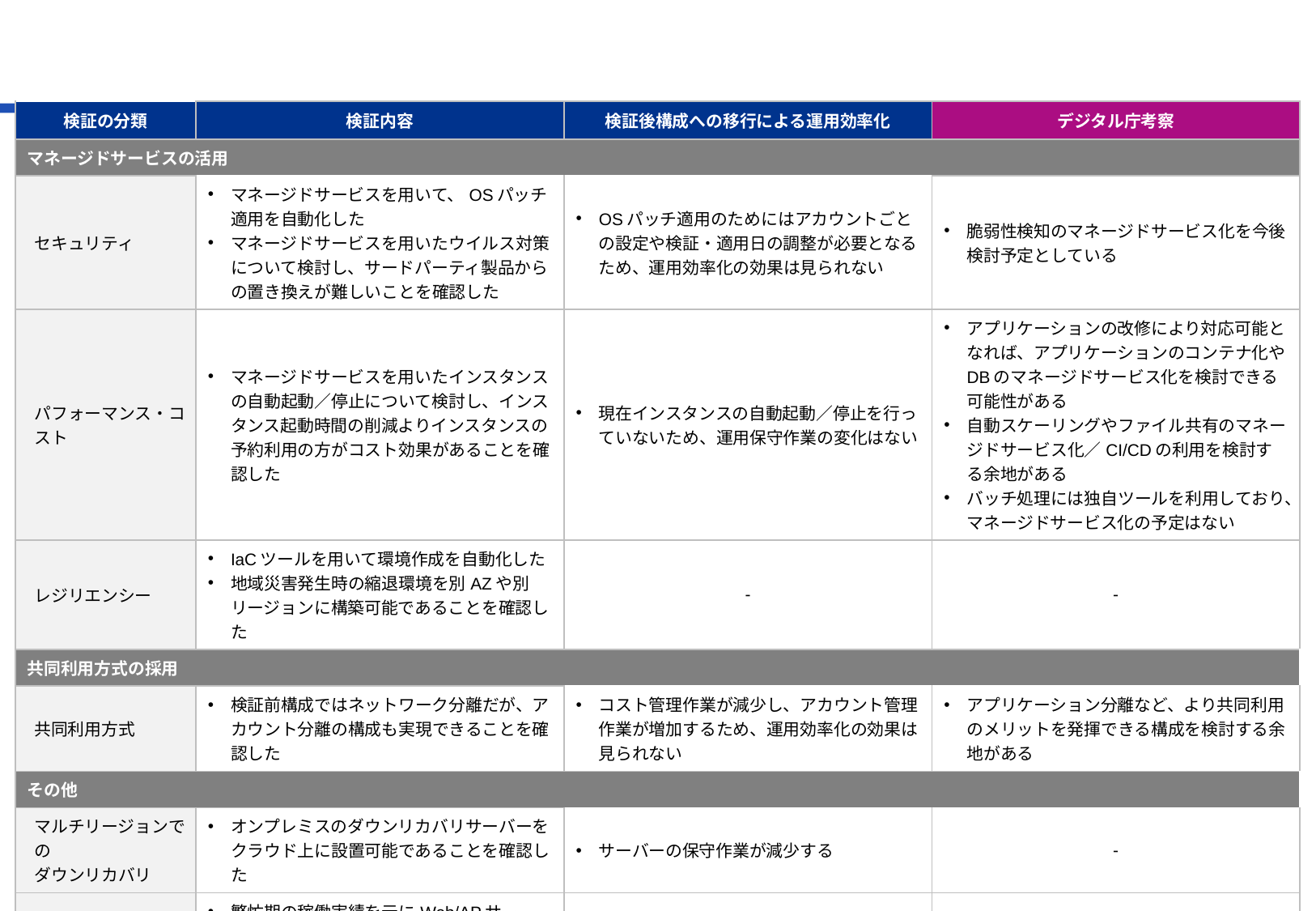

| 検証の分類 | 検証内容 | 検証後構成への移行による運用効率化 | デジタル庁考察 |
| --- | --- | --- | --- |
| マネージドサービスの活用 |  |  |  |
| セキュリティ | マネージドサービスを用いて、OSパッチ適用を自動化した マネージドサービスを用いたウイルス対策について検討し、サードパーティ製品からの置き換えが難しいことを確認した | OSパッチ適用のためにはアカウントごとの設定や検証・適用日の調整が必要となるため、運用効率化の効果は見られない | 脆弱性検知のマネージドサービス化を今後検討予定としている |
| パフォーマンス・コスト | マネージドサービスを用いたインスタンスの自動起動／停止について検討し、インスタンス起動時間の削減よりインスタンスの予約利用の方がコスト効果があることを確認した | 現在インスタンスの自動起動／停止を行っていないため、運用保守作業の変化はない | アプリケーションの改修により対応可能となれば、アプリケーションのコンテナ化やDBのマネージドサービス化を検討できる可能性がある 自動スケーリングやファイル共有のマネージドサービス化／CI/CDの利用を検討する余地がある バッチ処理には独自ツールを利用しており、マネージドサービス化の予定はない |
| レジリエンシー | IaCツールを用いて環境作成を自動化した 地域災害発生時の縮退環境を別AZや別リージョンに構築可能であることを確認した | ‐ | ‐ |
| 共同利用方式の採用 |  |  |  |
| 共同利用方式 | 検証前構成ではネットワーク分離だが、アカウント分離の構成も実現できることを確認した | コスト管理作業が減少し、アカウント管理作業が増加するため、運用効率化の効果は見られない | アプリケーション分離など、より共同利用のメリットを発揮できる構成を検討する余地がある |
| その他 |  |  |  |
| マルチリージョンでの ダウンリカバリ | オンプレミスのダウンリカバリサーバーをクラウド上に設置可能であることを確認した | サーバーの保守作業が減少する | ‐ |
| マネージドサービス・ リソースの見直し | 繁忙期の稼働実績を元にWeb/APサーバーのリソースを削減した CPU変更による性能への影響を調査し、より安価なサイズを選択可能なことを確認した SaaS製品を用いたウイルス対策を実施した | SaaS製品の機能により、セキュリティ維持のための作業が減少する SaaS製品の導入により運用管理サーバーを削減するため、そのメンテナンス作業が減少する | ‐ |
29